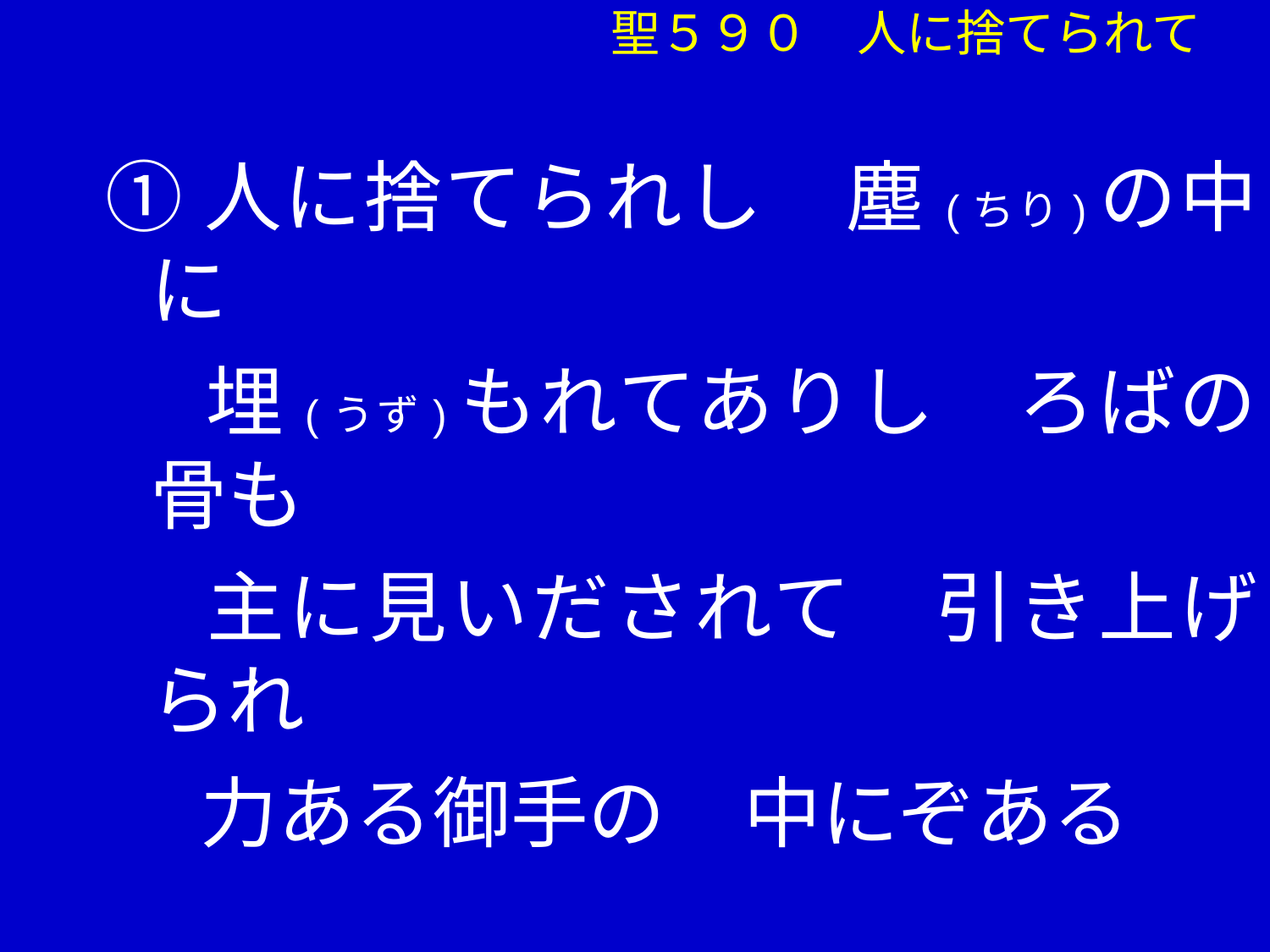

聖５９０　人に捨てられて
①人に捨てられし　塵(ちり)の中に
　 埋(うず)もれてありし　ろばの骨も
　 主に見いだされて　引き上げられ
　 力ある御手の　中にぞある